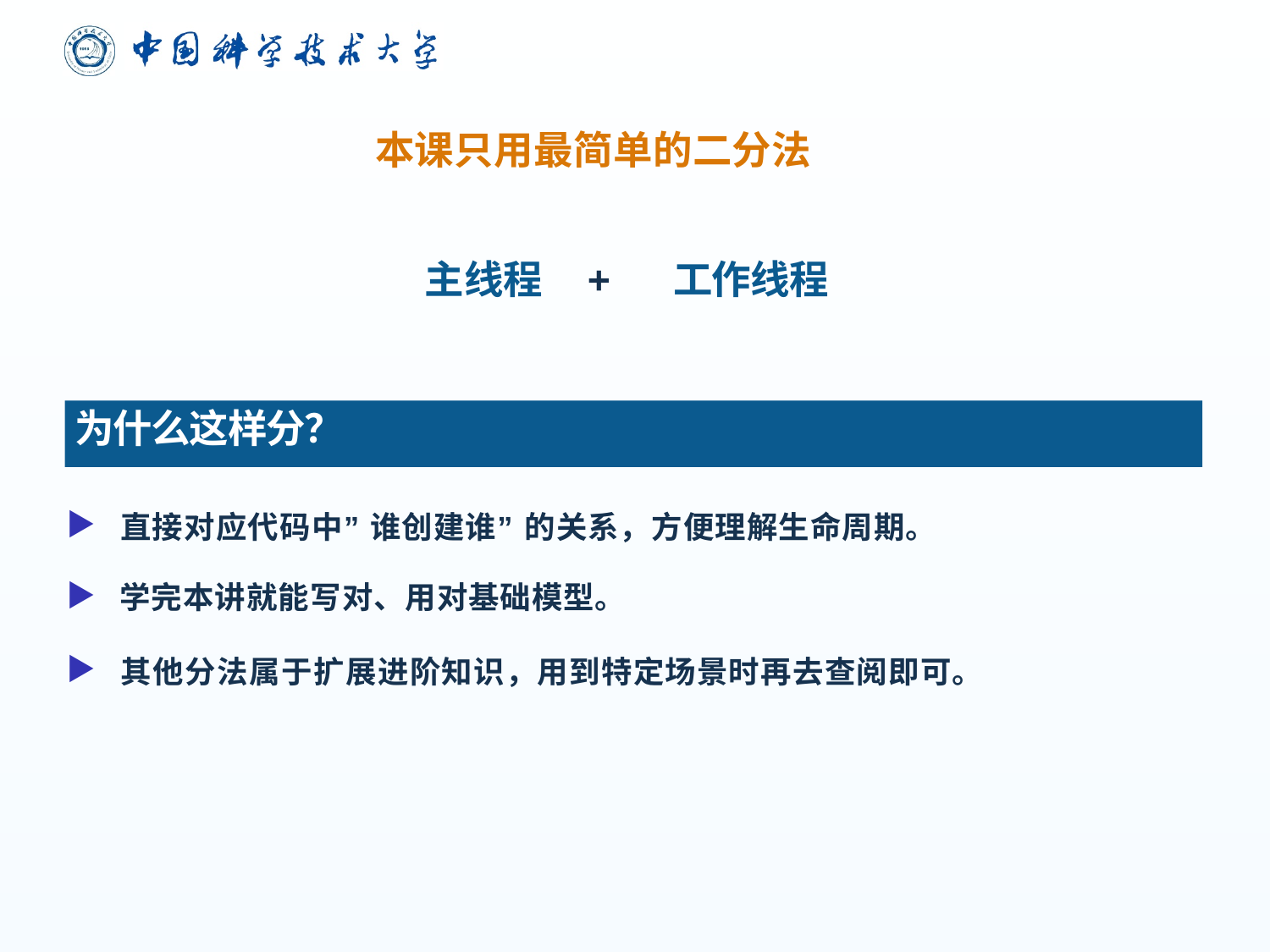

本课只用最简单的二分法
主线程    +     工作线程

为什么这样分？

▶  直接对应代码中” 谁创建谁” 的关系，方便理解生命周期。
▶  学完本讲就能写对、用对基础模型。

▶  其他分法属于扩展进阶知识，用到特定场景时再去查阅即可。